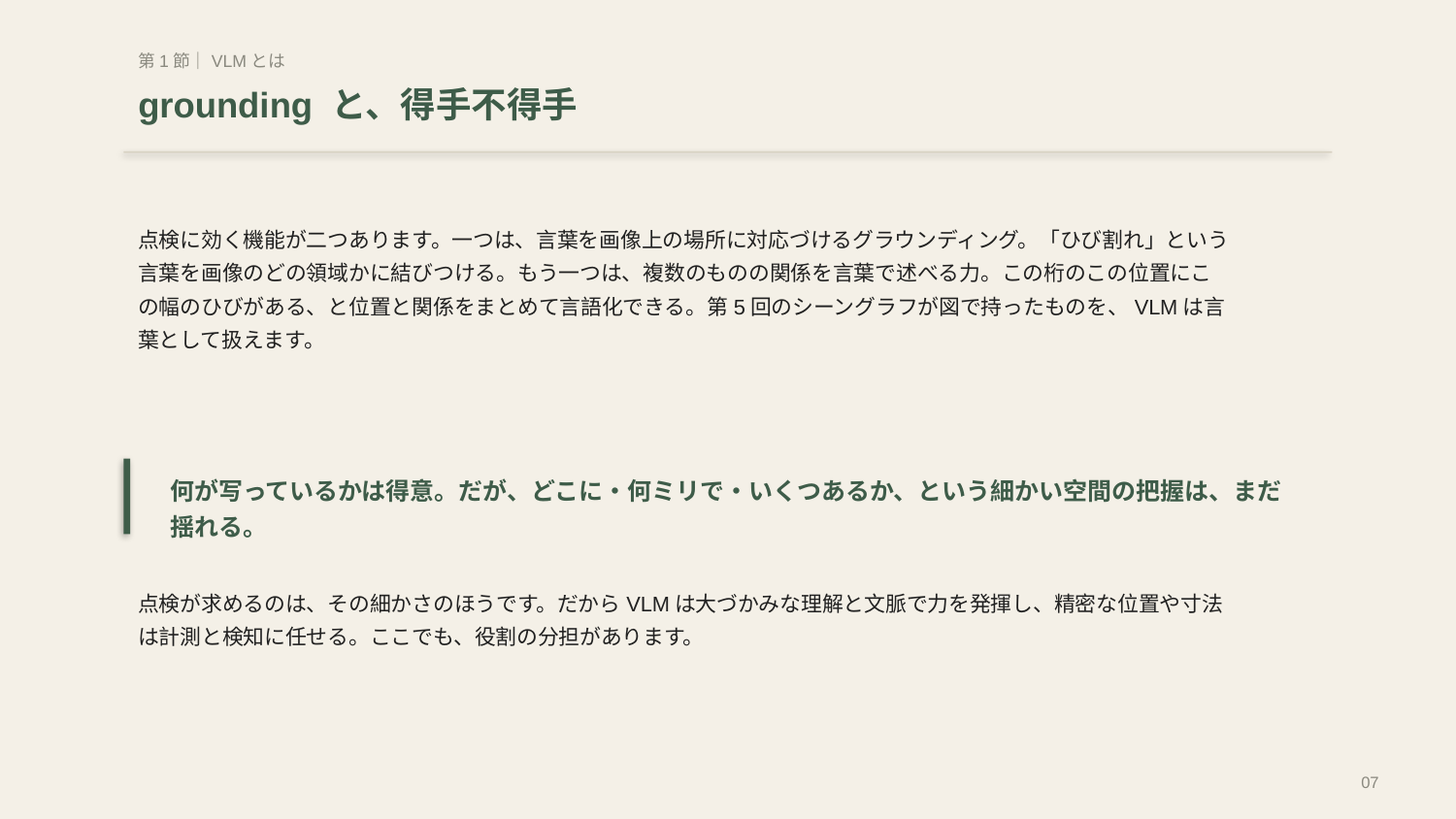

第1節｜VLMとは
grounding と、得手不得手

点検に効く機能が二つあります。一つは、言葉を画像上の場所に対応づけるグラウンディング。「ひび割れ」という言葉を画像のどの領域かに結びつける。もう一つは、複数のものの関係を言葉で述べる力。この桁のこの位置にこの幅のひびがある、と位置と関係をまとめて言語化できる。第5回のシーングラフが図で持ったものを、VLMは言葉として扱えます。

何が写っているかは得意。だが、どこに・何ミリで・いくつあるか、という細かい空間の把握は、まだ揺れる。
点検が求めるのは、その細かさのほうです。だからVLMは大づかみな理解と文脈で力を発揮し、精密な位置や寸法は計測と検知に任せる。ここでも、役割の分担があります。
07